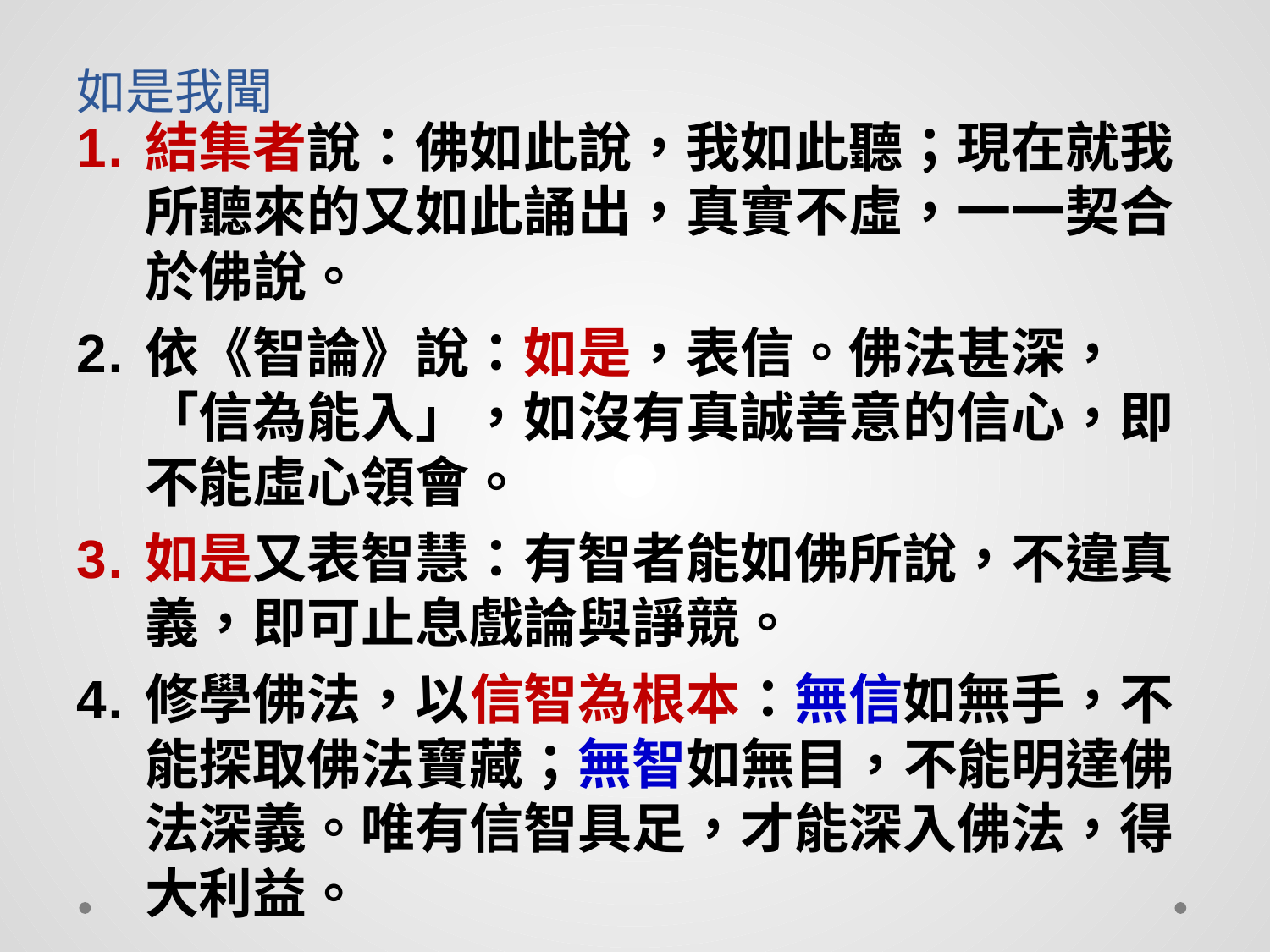

# 如是我聞
結集者說：佛如此說，我如此聽；現在就我所聽來的又如此誦出，真實不虛，一一契合於佛說。
依《智論》說：如是，表信。佛法甚深，「信為能入」，如沒有真誠善意的信心，即不能虛心領會。
如是又表智慧：有智者能如佛所說，不違真義，即可止息戲論與諍競。
修學佛法，以信智為根本：無信如無手，不能探取佛法寶藏；無智如無目，不能明達佛法深義。唯有信智具足，才能深入佛法，得大利益。